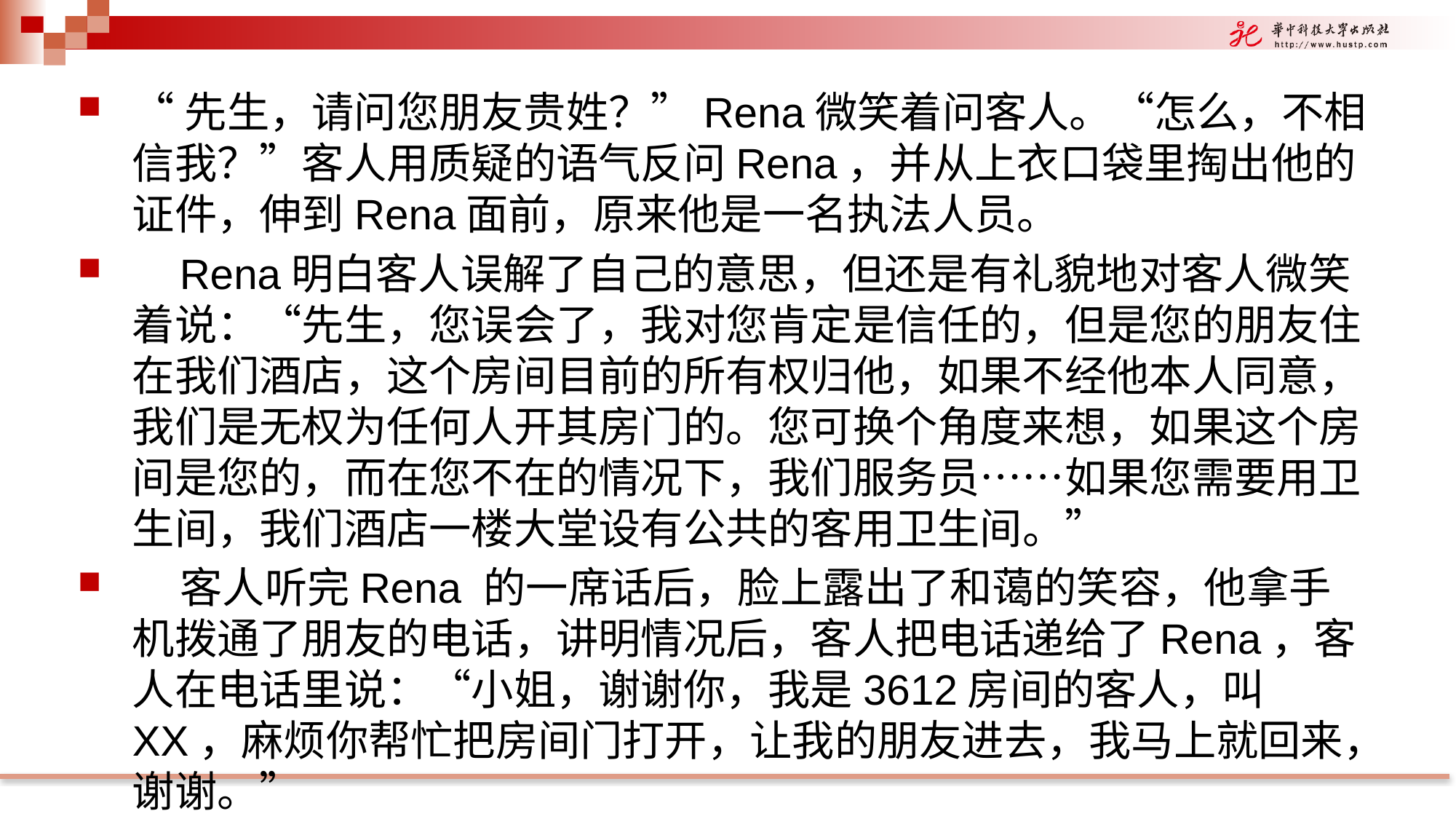

“先生，请问您朋友贵姓？”Rena微笑着问客人。“怎么，不相信我？”客人用质疑的语气反问Rena，并从上衣口袋里掏出他的证件，伸到Rena面前，原来他是一名执法人员。
    Rena明白客人误解了自己的意思，但还是有礼貌地对客人微笑着说：“先生，您误会了，我对您肯定是信任的，但是您的朋友住在我们酒店，这个房间目前的所有权归他，如果不经他本人同意，我们是无权为任何人开其房门的。您可换个角度来想，如果这个房间是您的，而在您不在的情况下，我们服务员……如果您需要用卫生间，我们酒店一楼大堂设有公共的客用卫生间。”
    客人听完Rena 的一席话后，脸上露出了和蔼的笑容，他拿手机拨通了朋友的电话，讲明情况后，客人把电话递给了Rena，客人在电话里说：“小姐，谢谢你，我是3612房间的客人，叫XX，麻烦你帮忙把房间门打开，让我的朋友进去，我马上就回来，谢谢。”